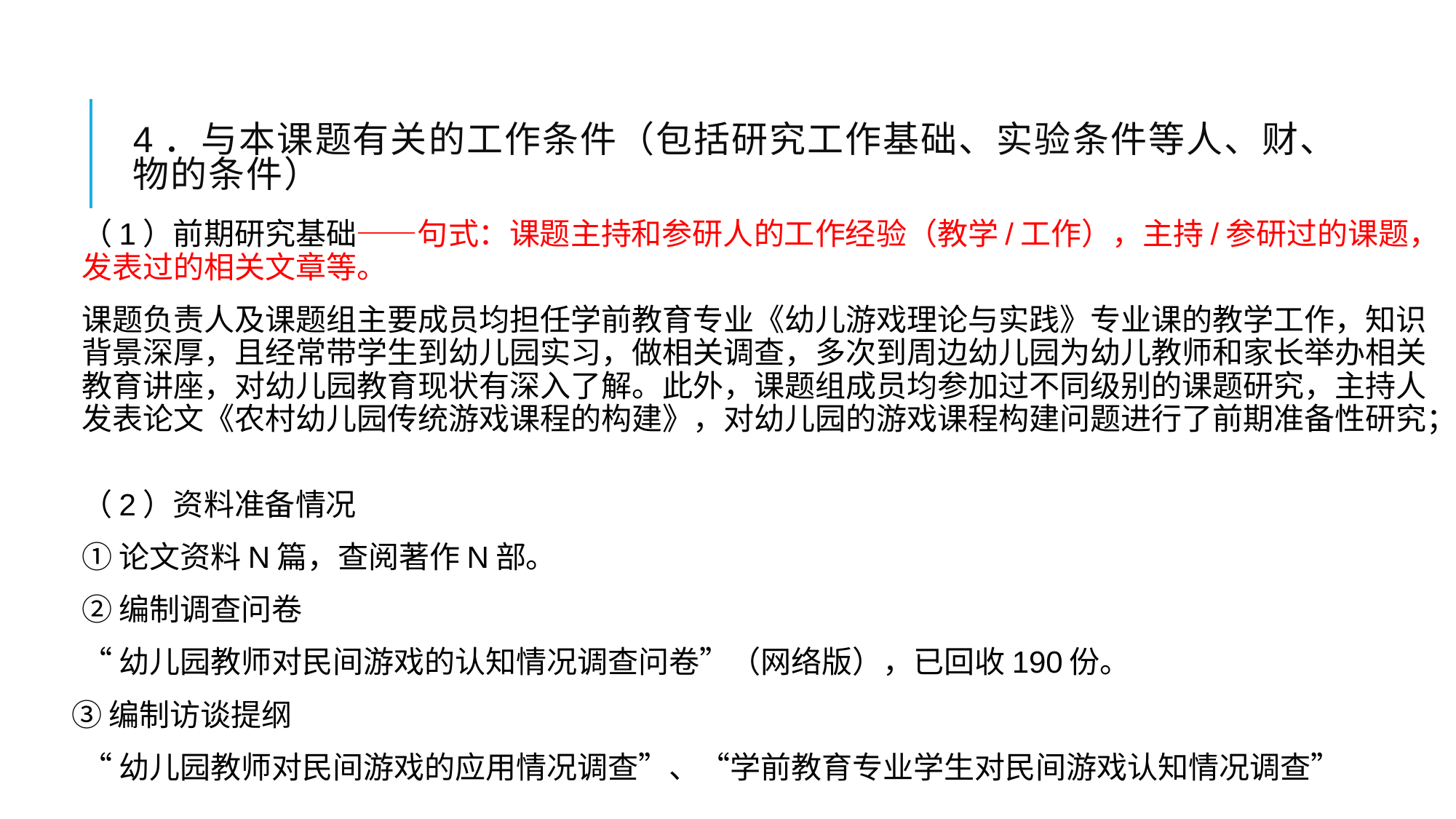

# 4．与本课题有关的工作条件（包括研究工作基础、实验条件等人、财、物的条件）
（1）前期研究基础——句式：课题主持和参研人的工作经验（教学/工作），主持/参研过的课题，发表过的相关文章等。
课题负责人及课题组主要成员均担任学前教育专业《幼儿游戏理论与实践》专业课的教学工作，知识背景深厚，且经常带学生到幼儿园实习，做相关调查，多次到周边幼儿园为幼儿教师和家长举办相关教育讲座，对幼儿园教育现状有深入了解。此外，课题组成员均参加过不同级别的课题研究，主持人发表论文《农村幼儿园传统游戏课程的构建》，对幼儿园的游戏课程构建问题进行了前期准备性研究；
（2）资料准备情况
①论文资料N篇，查阅著作N部。
②编制调查问卷
“幼儿园教师对民间游戏的认知情况调查问卷”（网络版），已回收190份。
③编制访谈提纲
“幼儿园教师对民间游戏的应用情况调查”、“学前教育专业学生对民间游戏认知情况调查”